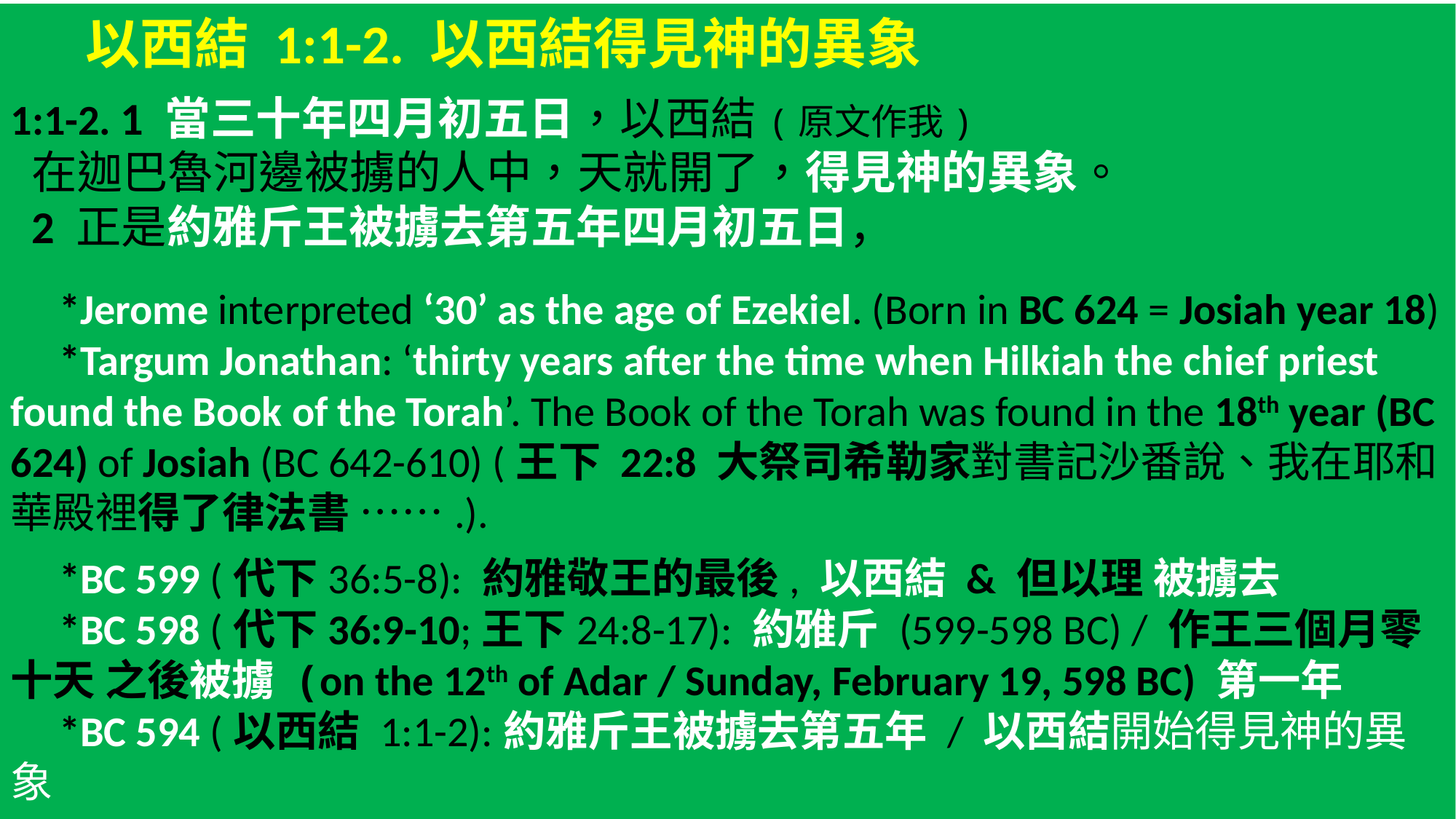

以西結 1:1-2. 以西結得見神的異象

1:1-2. 1 當三十年四月初五日，以西結(原文作我)
 在迦巴魯河邊被擄的人中，天就開了，得見神的異象。
  2 正是約雅斤王被擄去第五年四月初五日，

     *Jerome interpreted ‘30’ as the age of Ezekiel. (Born in BC 624 = Josiah year 18)
     *Targum Jonathan: ‘thirty years after the time when Hilkiah the chief priest found the Book of the Torah’. The Book of the Torah was found in the 18th year (BC 624) of Josiah (BC 642-610) (王下 22:8 大祭司希勒家對書記沙番說、我在耶和華殿裡得了律法書 …….).

     *BC 599 (代下36:5-8): 約雅敬王的最後, 以西結 & 但以理 被擄去
     *BC 598 (代下36:9-10;王下24:8-17): 約雅斤 (599-598 BC) / 作王三個月零十天 之後被擄 (on the 12th of Adar / Sunday, February 19, 598 BC) 第一年
     *BC 594 (以西結 1:1-2):約雅斤王被擄去第五年 / 以西結開始得見神的異象